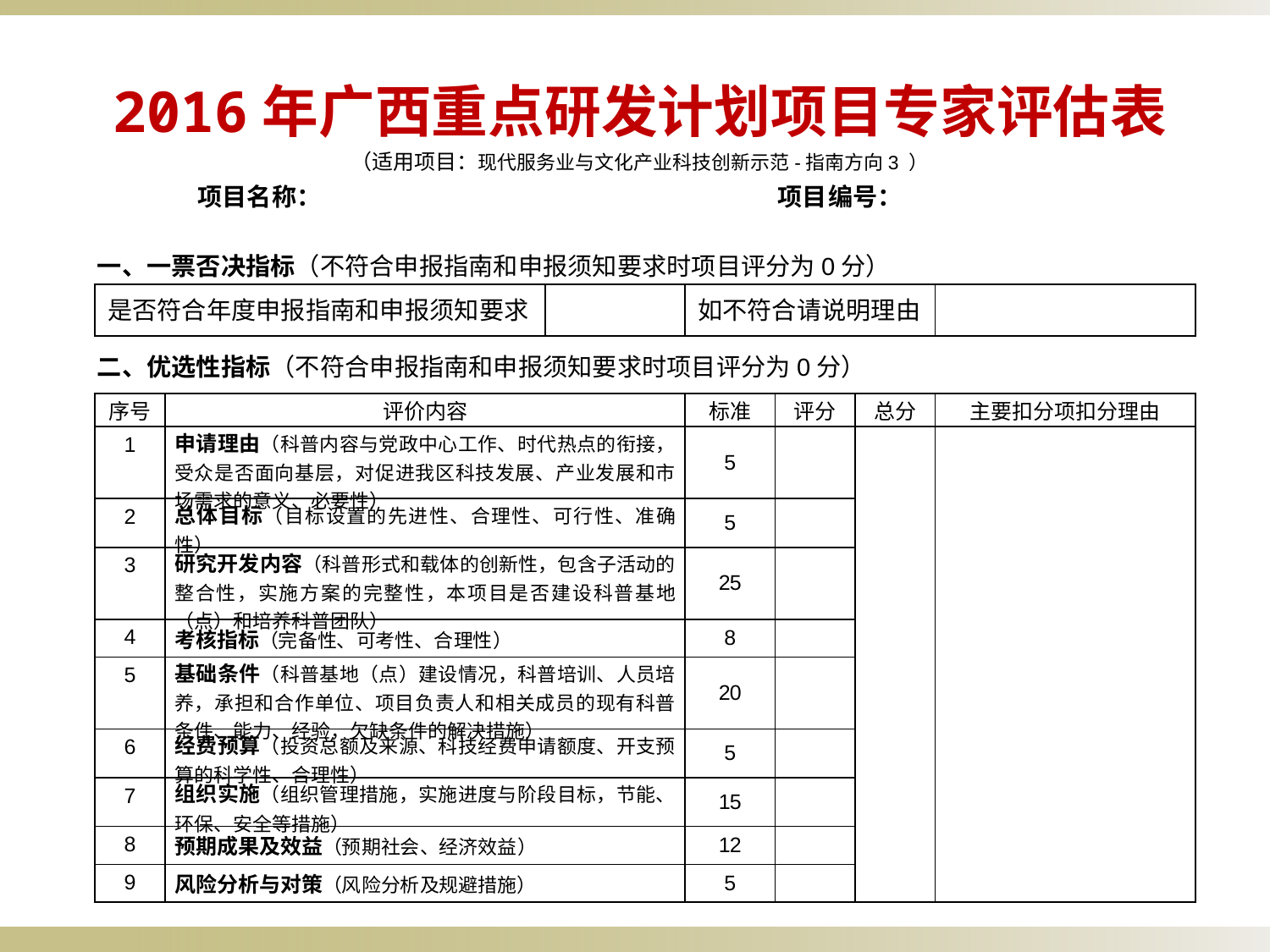

2016年广西重点研发计划项目专家评估表
（适用项目：现代服务业与文化产业科技创新示范-指南方向3 ）

项目名称：                                                                                项目编号：
一、一票否决指标（不符合申报指南和申报须知要求时项目评分为0分）
| 是否符合年度申报指南和申报须知要求 |  | 如不符合请说明理由 |  |
| --- | --- | --- | --- |
二、优选性指标（不符合申报指南和申报须知要求时项目评分为0分）
| 序号 | 评价内容 | 标准 | 评分 | 总分 | 主要扣分项扣分理由 |
| --- | --- | --- | --- | --- | --- |
| 1 | 申请理由（科普内容与党政中心工作、时代热点的衔接，受众是否面向基层，对促进我区科技发展、产业发展和市场需求的意义、必要性） | 5 |  |  |  |
| 2 | 总体目标（目标设置的先进性、合理性、可行性、准确性） | 5 |  |  |  |
| 3 | 研究开发内容（科普形式和载体的创新性，包含子活动的整合性，实施方案的完整性，本项目是否建设科普基地（点）和培养科普团队） | 25 |  |  |  |
| 4 | 考核指标（完备性、可考性、合理性） | 8 |  |  |  |
| 5 | 基础条件（科普基地（点）建设情况，科普培训、人员培养，承担和合作单位、项目负责人和相关成员的现有科普条件、能力、经验，欠缺条件的解决措施） | 20 |  |  |  |
| 6 | 经费预算（投资总额及来源、科技经费申请额度、开支预算的科学性、合理性） | 5 |  |  |  |
| 7 | 组织实施（组织管理措施，实施进度与阶段目标，节能、环保、安全等措施） | 15 |  |  |  |
| 8 | 预期成果及效益（预期社会、经济效益） | 12 |  |  |  |
| 9 | 风险分析与对策（风险分析及规避措施） | 5 |  |  |  |